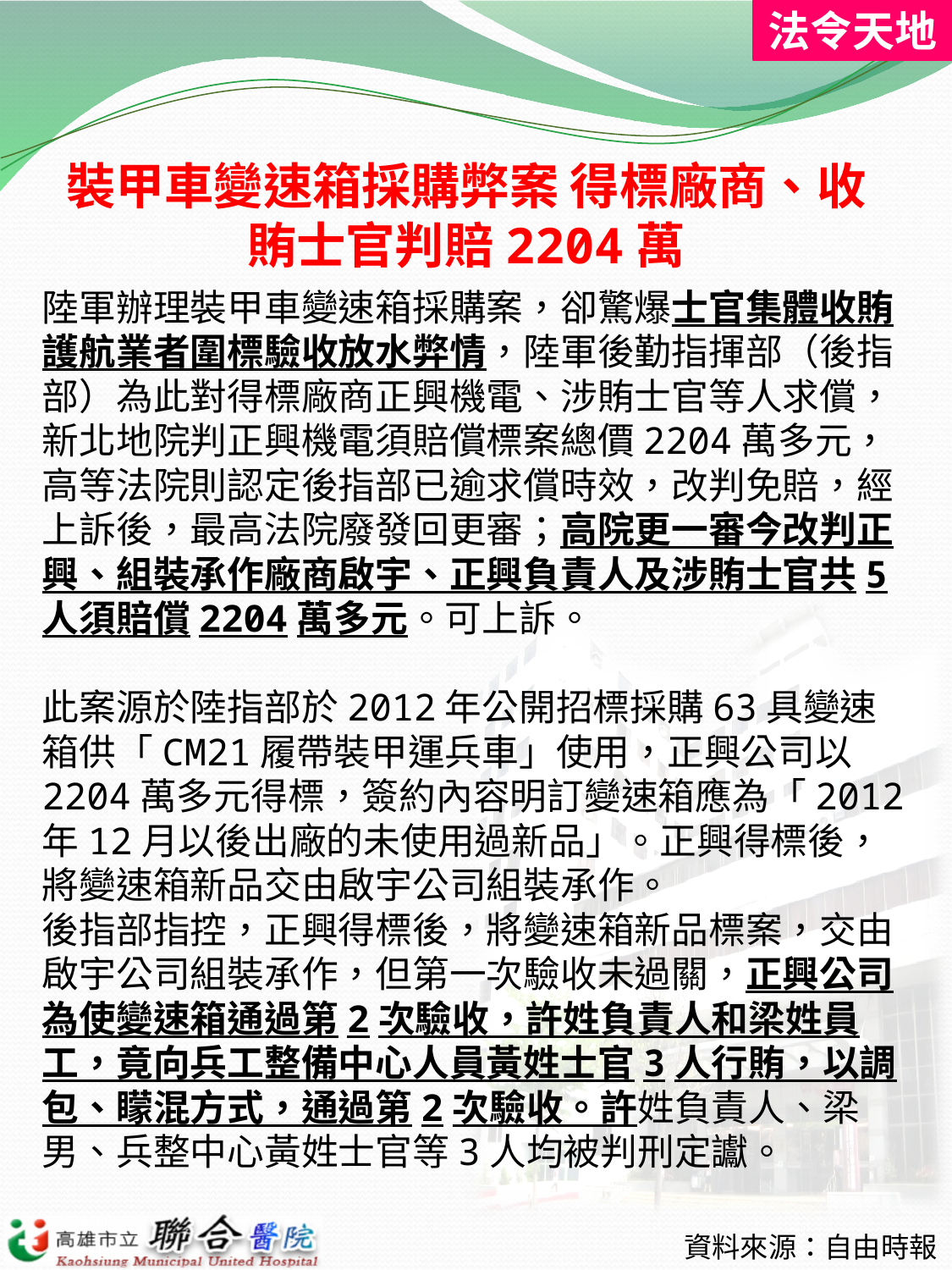

法令天地

裝甲車變速箱採購弊案 得標廠商、收賄士官判賠2204萬
陸軍辦理裝甲車變速箱採購案，卻驚爆士官集體收賄護航業者圍標驗收放水弊情，陸軍後勤指揮部（後指部）為此對得標廠商正興機電、涉賄士官等人求償，新北地院判正興機電須賠償標案總價2204萬多元，高等法院則認定後指部已逾求償時效，改判免賠，經上訴後，最高法院廢發回更審；高院更一審今改判正興、組裝承作廠商啟宇、正興負責人及涉賄士官共5人須賠償2204萬多元。可上訴。

此案源於陸指部於2012年公開招標採購63具變速箱供「CM21履帶裝甲運兵車」使用，正興公司以2204萬多元得標，簽約內容明訂變速箱應為「2012年12月以後出廠的未使用過新品」。正興得標後，將變速箱新品交由啟宇公司組裝承作。
後指部指控，正興得標後，將變速箱新品標案，交由啟宇公司組裝承作，但第一次驗收未過關，正興公司為使變速箱通過第2次驗收，許姓負責人和梁姓員工，竟向兵工整備中心人員黃姓士官3人行賄，以調包、矇混方式，通過第2次驗收。許姓負責人、梁男、兵整中心黃姓士官等3人均被判刑定讞。
資料來源：自由時報